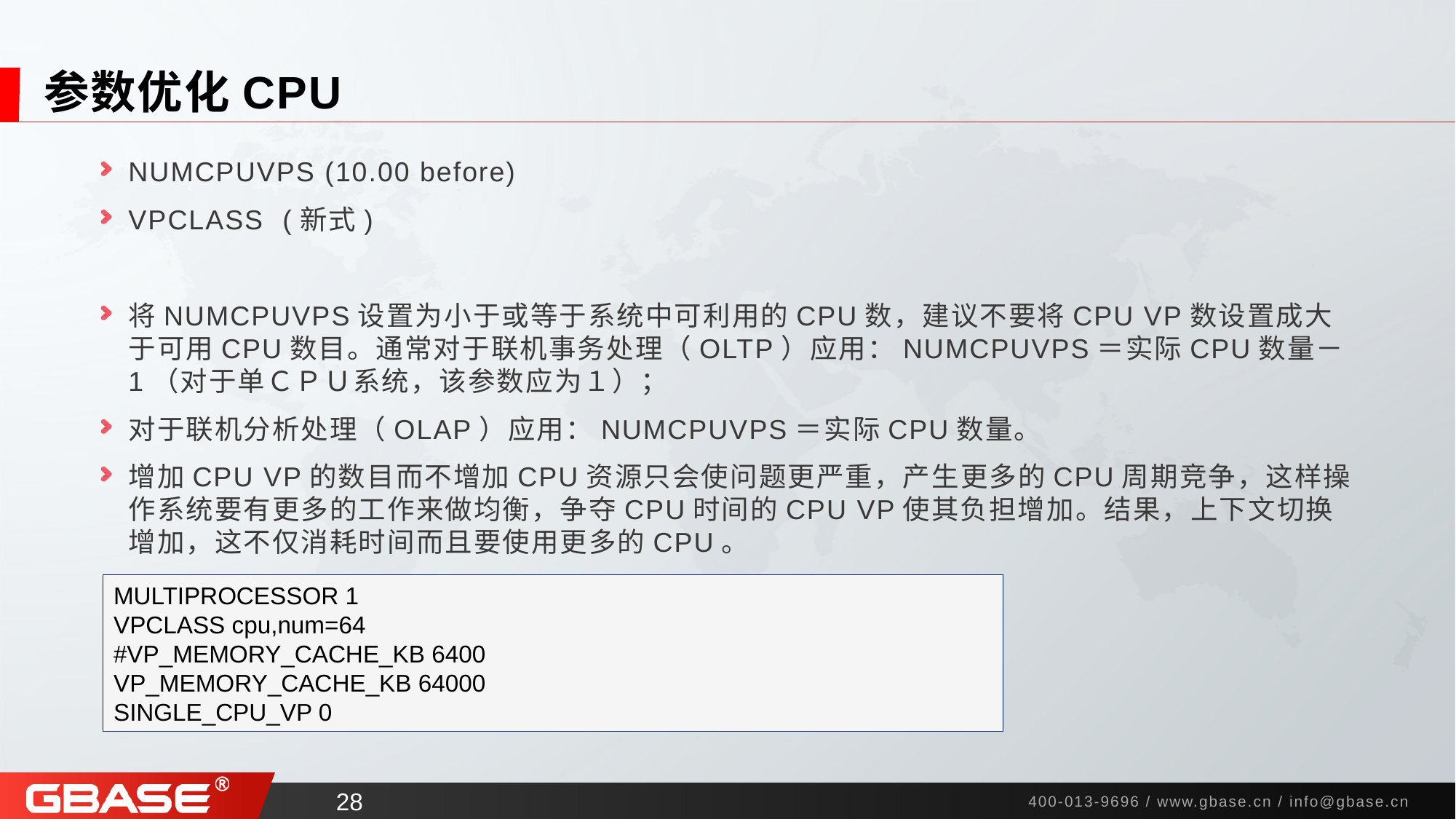

# 参数优化CPU
NUMCPUVPS (10.00 before)
VPCLASS  (新式)

将NUMCPUVPS设置为小于或等于系统中可利用的CPU数，建议不要将CPU VP数设置成大于可用CPU数目。通常对于联机事务处理（OLTP）应用：NUMCPUVPS＝实际CPU数量－1（对于单ＣＰＵ系统，该参数应为１）；
对于联机分析处理（OLAP）应用：NUMCPUVPS＝实际CPU数量。
增加CPU VP的数目而不增加CPU资源只会使问题更严重，产生更多的CPU周期竞争，这样操作系统要有更多的工作来做均衡，争夺CPU时间的CPU VP使其负担增加。结果，上下文切换增加，这不仅消耗时间而且要使用更多的CPU。

MULTIPROCESSOR 1
VPCLASS cpu,num=64
#VP_MEMORY_CACHE_KB 6400
VP_MEMORY_CACHE_KB 64000
SINGLE_CPU_VP 0